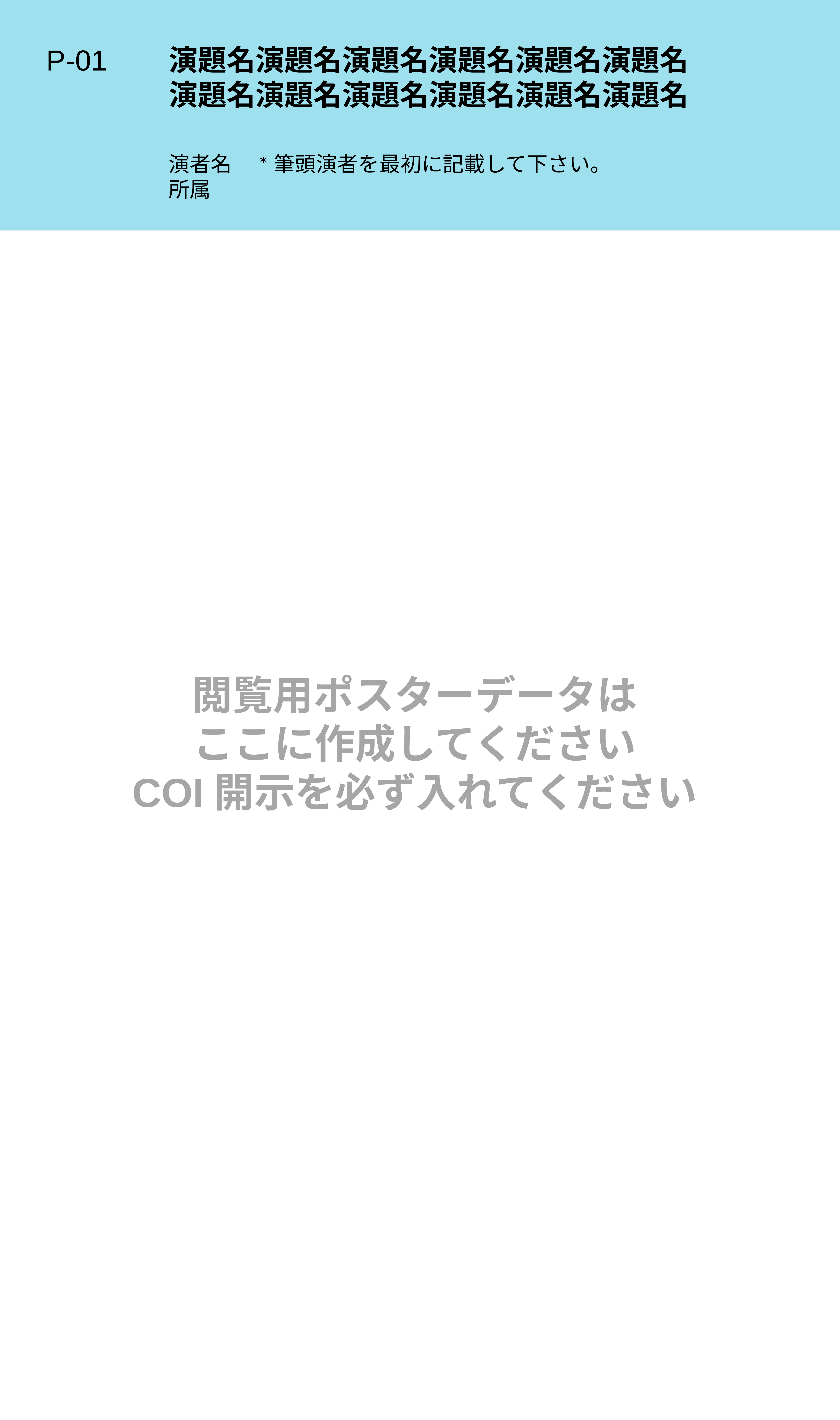

P-01
演題名演題名演題名演題名演題名演題名
演題名演題名演題名演題名演題名演題名
演者名　*筆頭演者を最初に記載して下さい。
所属
閲覧用ポスターデータは
ここに作成してください
COI開示を必ず入れてください